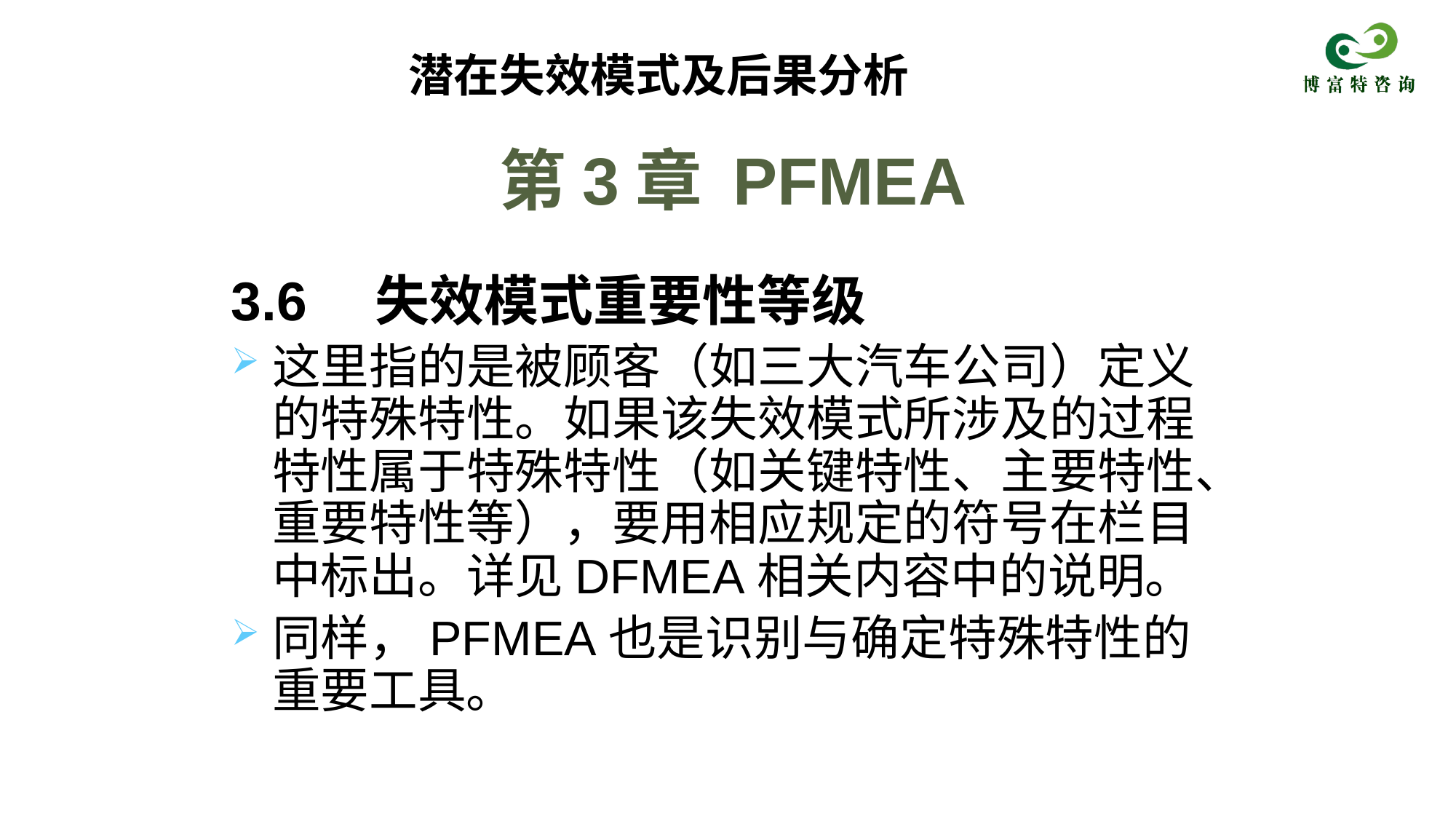

潜在失效模式及后果分析
# 第3章 PFMEA
3.6　失效模式重要性等级
这里指的是被顾客（如三大汽车公司）定义的特殊特性。如果该失效模式所涉及的过程特性属于特殊特性（如关键特性、主要特性、重要特性等），要用相应规定的符号在栏目中标出。详见DFMEA相关内容中的说明。
同样，PFMEA也是识别与确定特殊特性的重要工具。
48